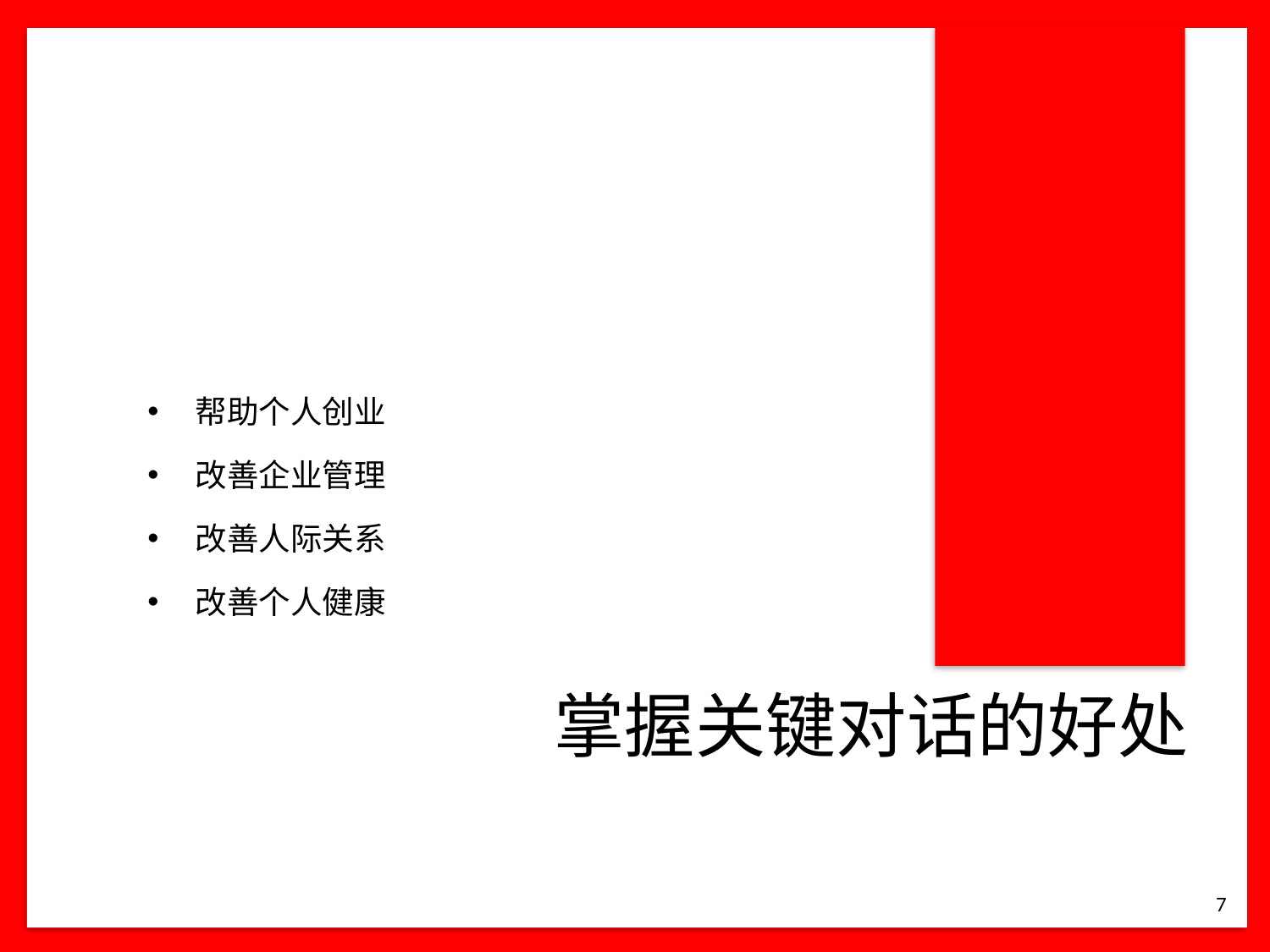

帮助个人创业
改善企业管理
改善人际关系
改善个人健康
# 掌握关键对话的好处